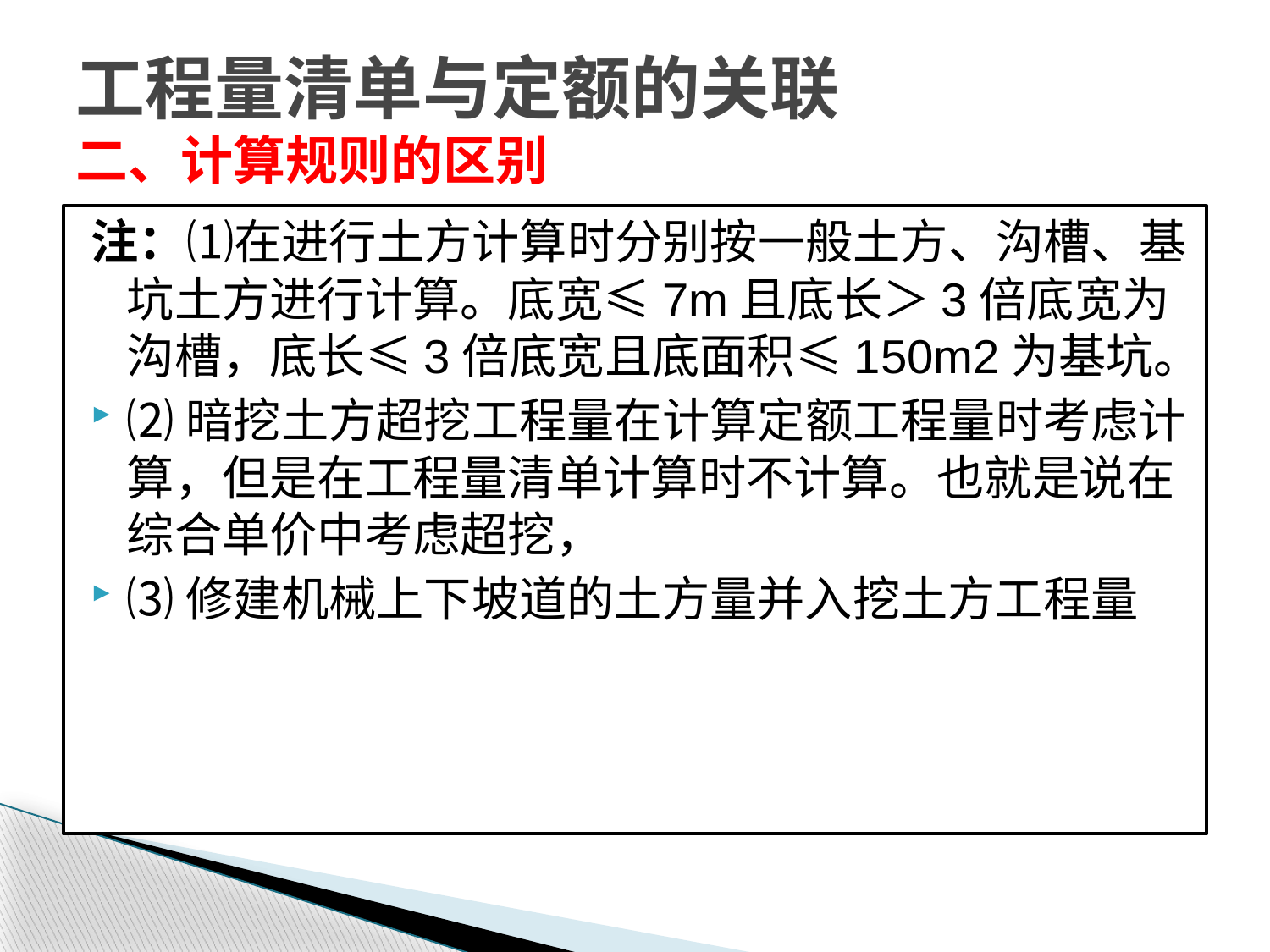

# 工程量清单与定额的关联 二、计算规则的区别
注：⑴在进行土方计算时分别按一般土方、沟槽、基坑土方进行计算。底宽≤7m且底长＞3倍底宽为沟槽，底长≤3倍底宽且底面积≤150m2为基坑。
⑵暗挖土方超挖工程量在计算定额工程量时考虑计算，但是在工程量清单计算时不计算。也就是说在综合单价中考虑超挖，
⑶修建机械上下坡道的土方量并入挖土方工程量